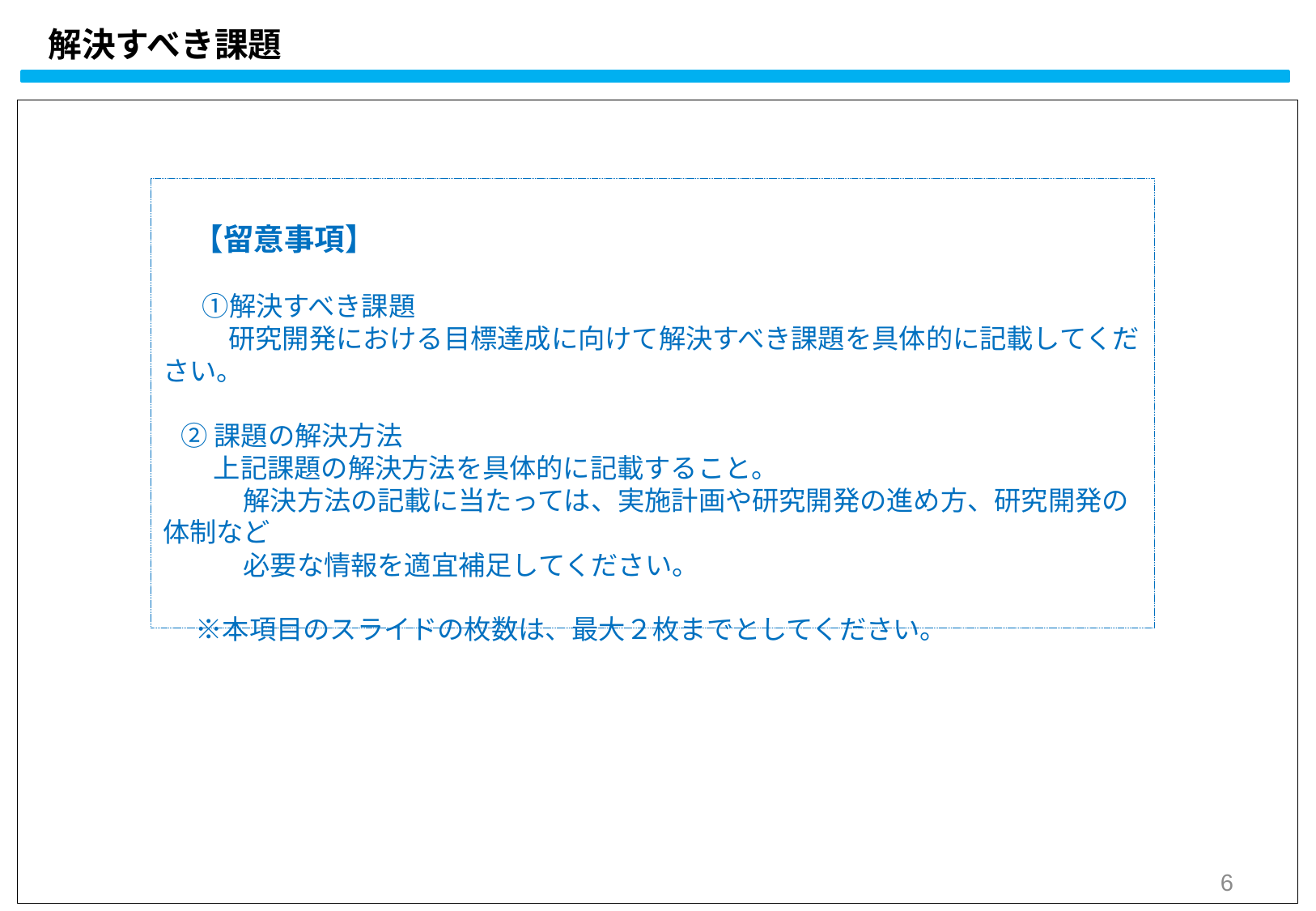

# 解決すべき課題

　【留意事項】

 　①解決すべき課題
　 　 研究開発における目標達成に向けて解決すべき課題を具体的に記載してください。

   ②課題の解決方法
　    上記課題の解決方法を具体的に記載すること。
　　　解決方法の記載に当たっては、実施計画や研究開発の進め方、研究開発の体制など
　　　必要な情報を適宜補足してください。

　 ※本項目のスライドの枚数は、最大２枚までとしてください。

6